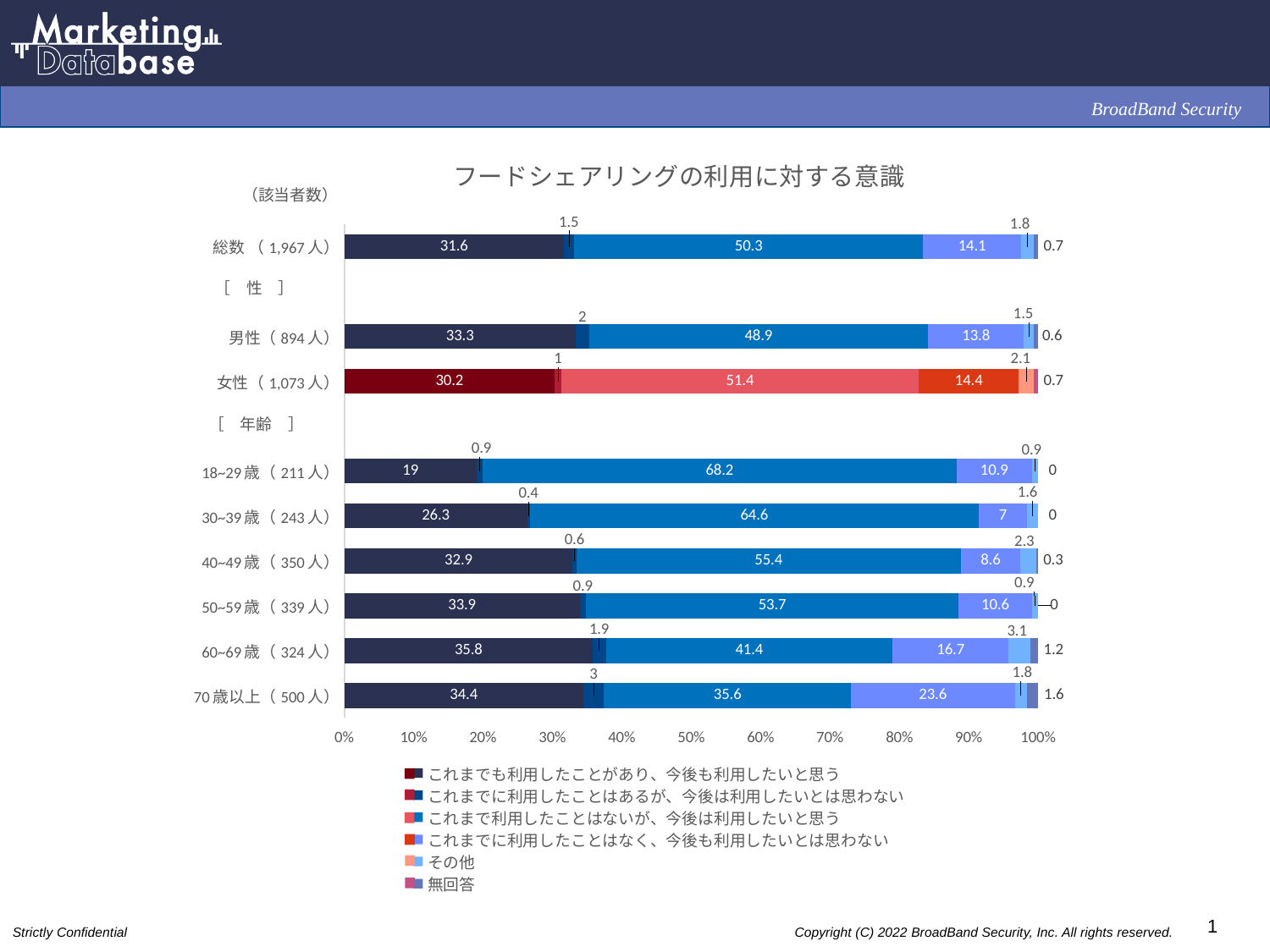

### Chart: フードシェアリングの利用に対する意識

| Category | これまでも利用したことがあり、今後も利用したいと思う | これまでに利用したことはあるが、今後は利用したいとは思わない | これまで利用したことはないが、今後は利用したいと思う | これまでに利用したことはなく、今後も利用したいとは思わない | その他 | 無回答 |
|---|---|---|---|---|---|---|
| 総数 （1,967人） | 31.6 | 1.5 | 50.3 | 14.1 | 1.8 | 0.7 |
|  | None | None | None | None | None | None |
| 男性（894人） | 33.3 | 2.0 | 48.9 | 13.8 | 1.5 | 0.6 |
| 女性（1,073人） | 30.2 | 1.0 | 51.4 | 14.4 | 2.1 | 0.7 |
|  | None | None | None | None | None | None |
| 18~29歳（211人） | 19.0 | 0.9 | 68.2 | 10.9 | 0.9 | 0.0 |
| 30~39歳（243人） | 26.3 | 0.4 | 64.6 | 7.0 | 1.6 | 0.0 |
| 40~49歳（350人） | 32.9 | 0.6 | 55.4 | 8.6 | 2.3 | 0.3 |
| 50~59歳（339人） | 33.9 | 0.9 | 53.7 | 10.6 | 0.9 | 0.0 |
| 60~69歳（324人） | 35.8 | 1.9 | 41.4 | 16.7 | 3.1 | 1.2 |
| 70歳以上（500人） | 34.4 | 3.0 | 35.6 | 23.6 | 1.8 | 1.6 |